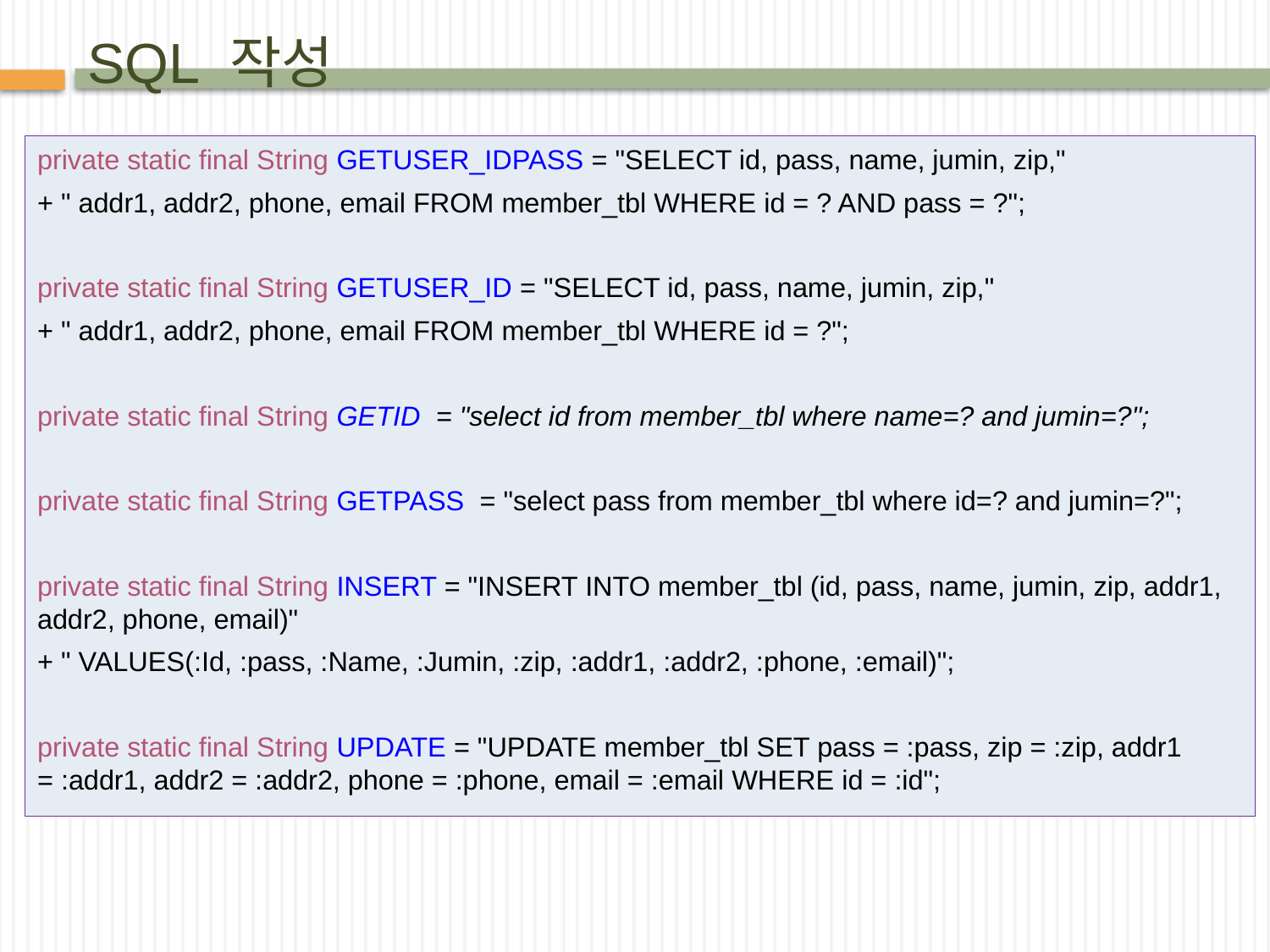

# SQL 작성
private static final String GETUSER_IDPASS = "SELECT id, pass, name, jumin, zip,"
+ " addr1, addr2, phone, email FROM member_tbl WHERE id = ? AND pass = ?";

private static final String GETUSER_ID = "SELECT id, pass, name, jumin, zip,"
+ " addr1, addr2, phone, email FROM member_tbl WHERE id = ?";

private static final String GETID  = "select id from member_tbl where name=? and jumin=?";

private static final String GETPASS  = "select pass from member_tbl where id=? and jumin=?";

private static final String INSERT = "INSERT INTO member_tbl (id, pass, name, jumin, zip, addr1, addr2, phone, email)"
+ " VALUES(:Id, :pass, :Name, :Jumin, :zip, :addr1, :addr2, :phone, :email)";

private static final String UPDATE = "UPDATE member_tbl SET pass = :pass, zip = :zip, addr1 = :addr1, addr2 = :addr2, phone = :phone, email = :email WHERE id = :id";